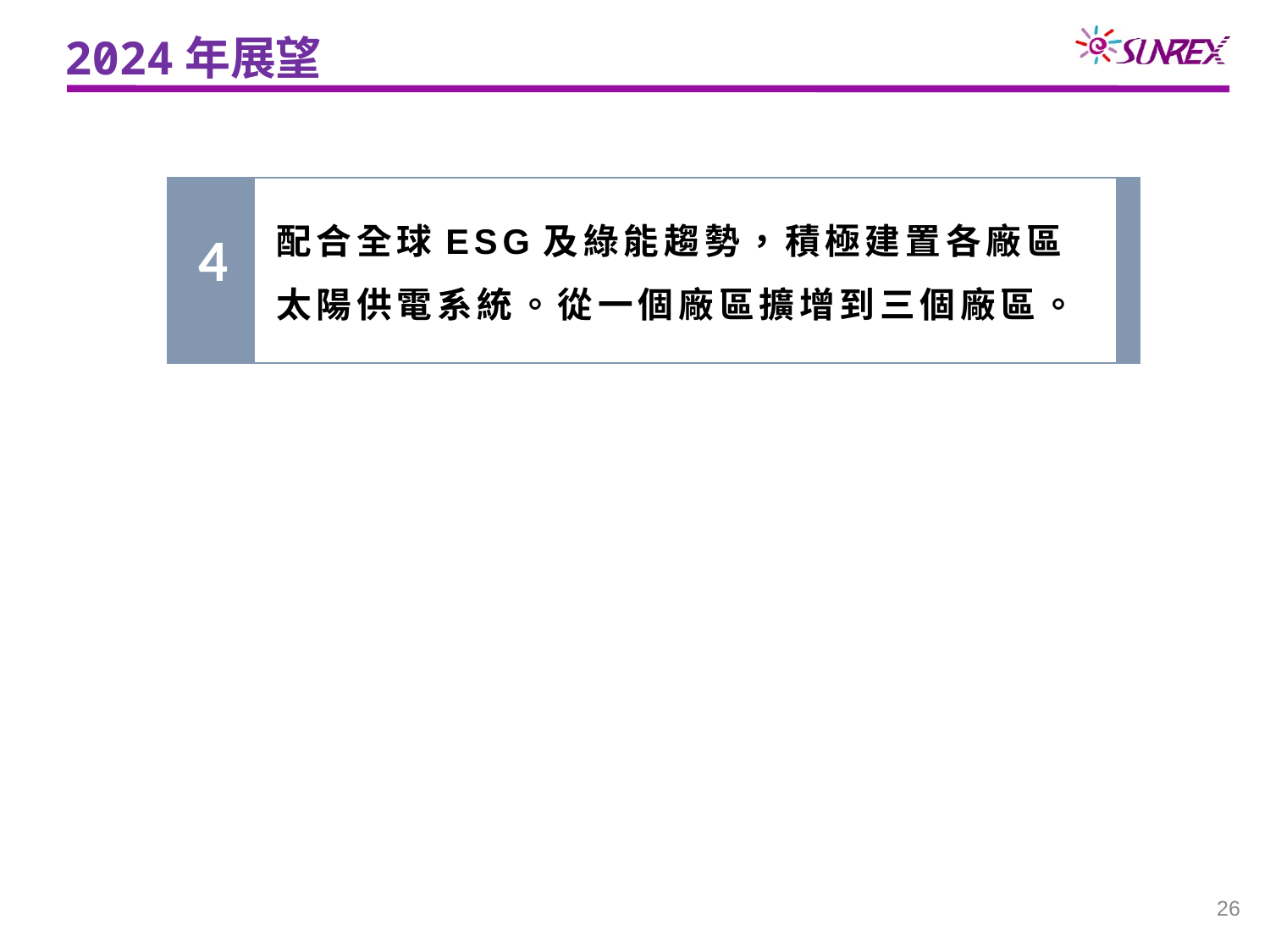

2024年展望

配合全球ESG及綠能趨勢，積極建置各廠區太陽供電系統。從一個廠區擴增到三個廠區。
4
26